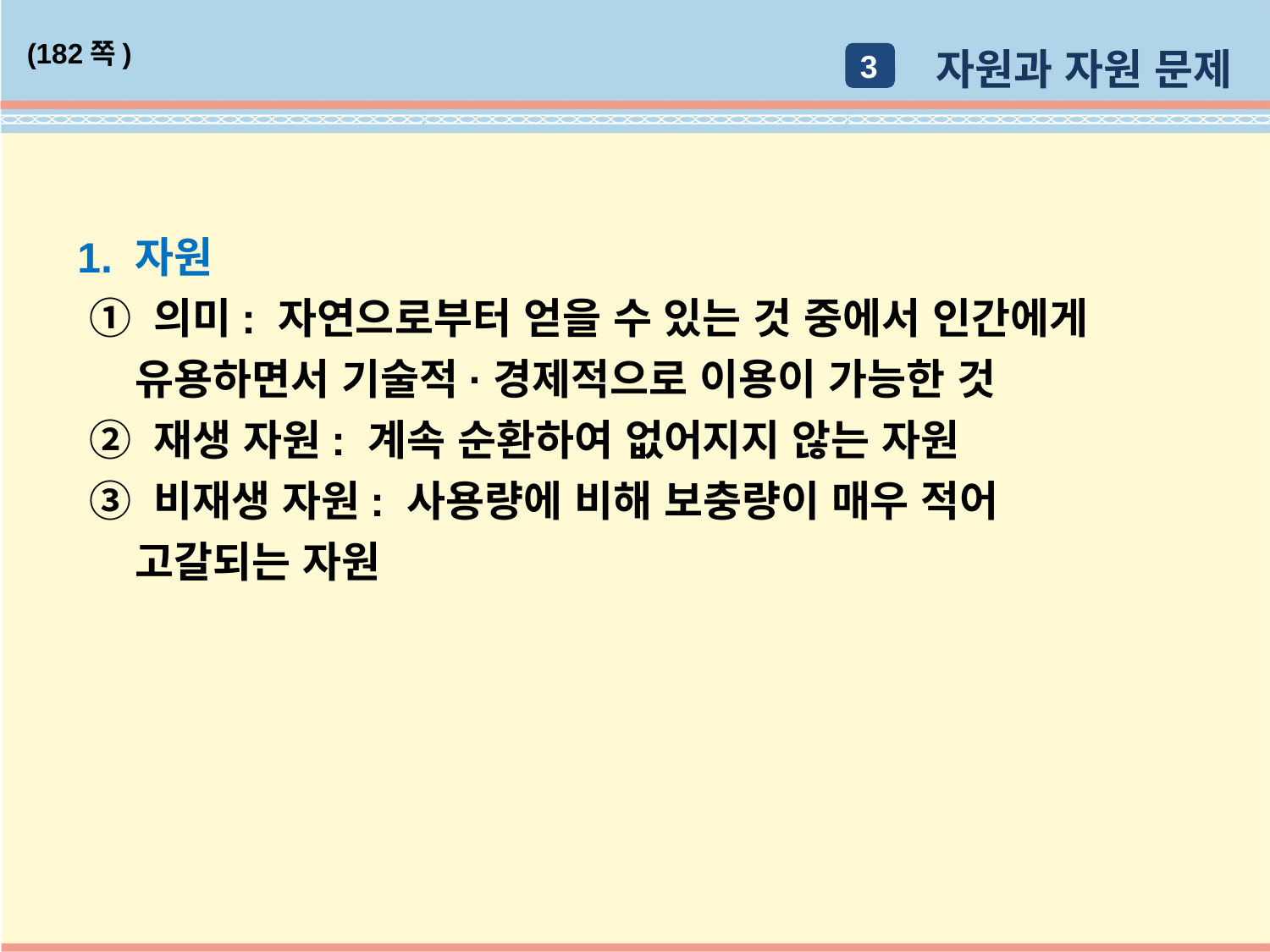

자원과 자원 문제
(182쪽)
3
1. 자원
 ① 의미: 자연으로부터 얻을 수 있는 것 중에서 인간에게
    유용하면서 기술적·경제적으로 이용이 가능한 것
 ② 재생 자원: 계속 순환하여 없어지지 않는 자원
 ③ 비재생 자원: 사용량에 비해 보충량이 매우 적어
    고갈되는 자원